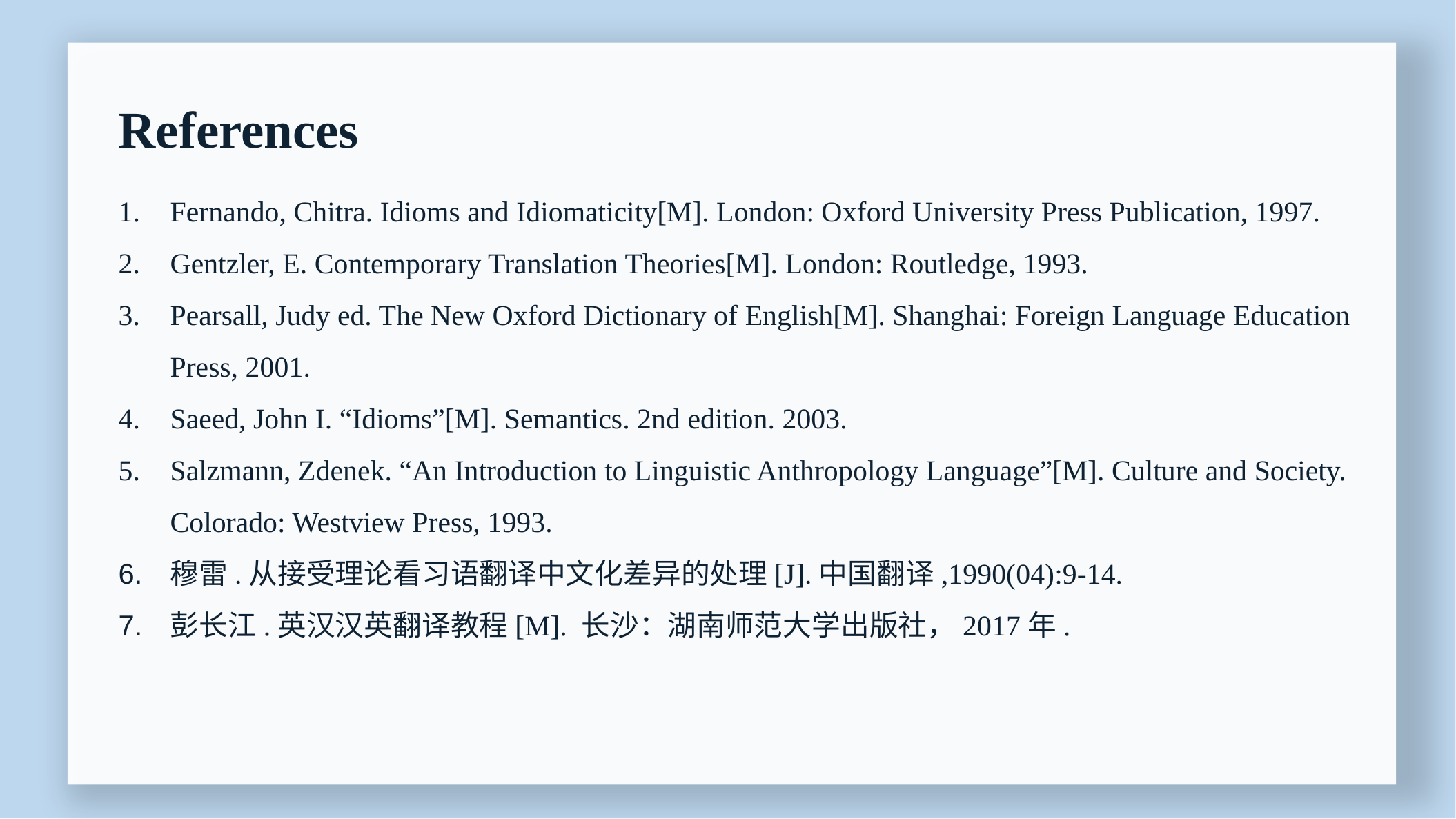

References
Fernando, Chitra. Idioms and Idiomaticity[M]. London: Oxford University Press Publication, 1997.
Gentzler, E. Contemporary Translation Theories[M]. London: Routledge, 1993.
Pearsall, Judy ed. The New Oxford Dictionary of English[M]. Shanghai: Foreign Language Education Press, 2001.
Saeed, John I. “Idioms”[M]. Semantics. 2nd edition. 2003.
Salzmann, Zdenek. “An Introduction to Linguistic Anthropology Language”[M]. Culture and Society. Colorado: Westview Press, 1993.
穆雷.从接受理论看习语翻译中文化差异的处理[J].中国翻译,1990(04):9-14.
彭长江.英汉汉英翻译教程[M]. 长沙：湖南师范大学出版社，2017年.